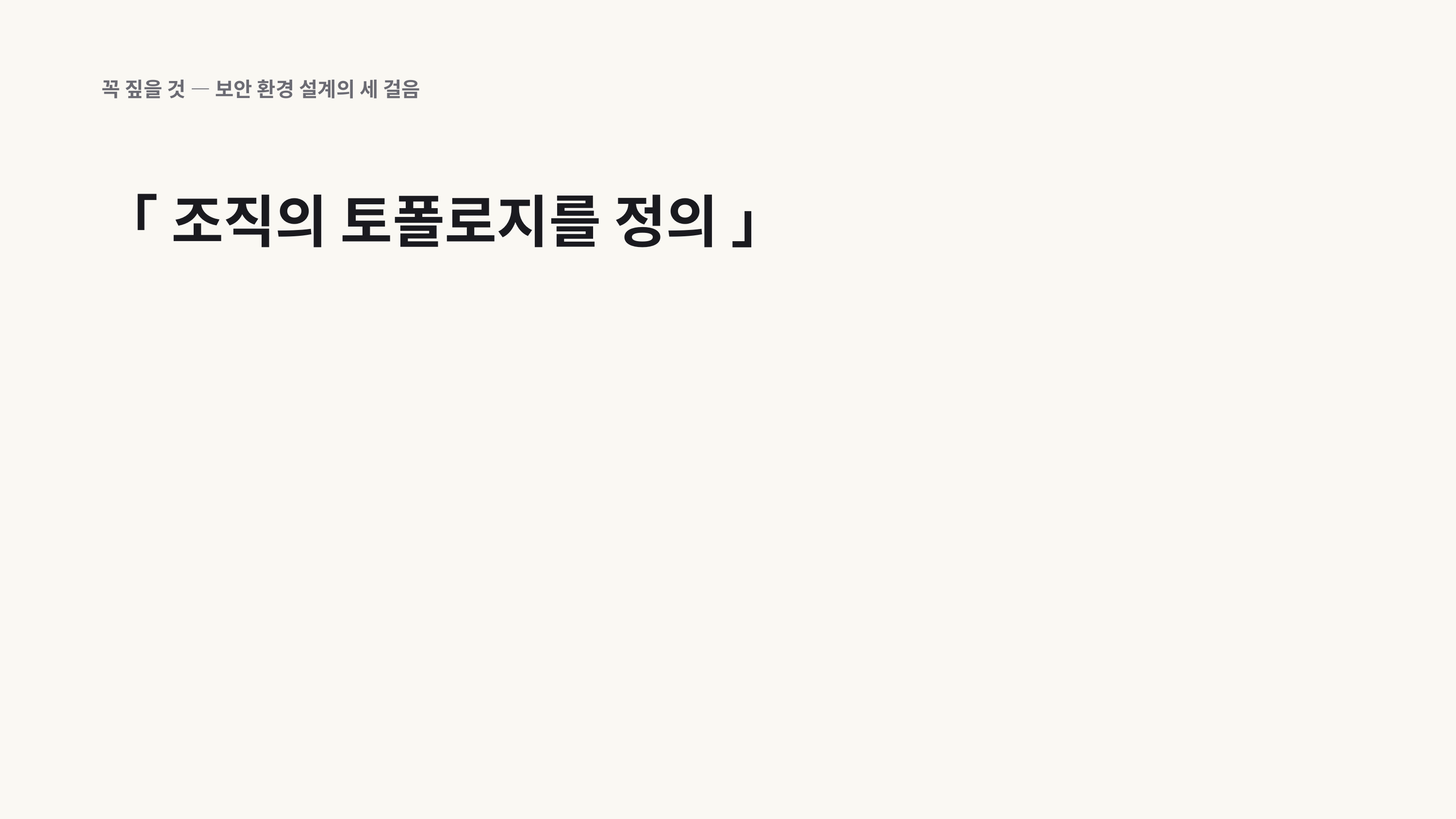

꼭 짚을 것 — 보안 환경 설계의 세 걸음
「 조직의 토폴로지를 정의 」